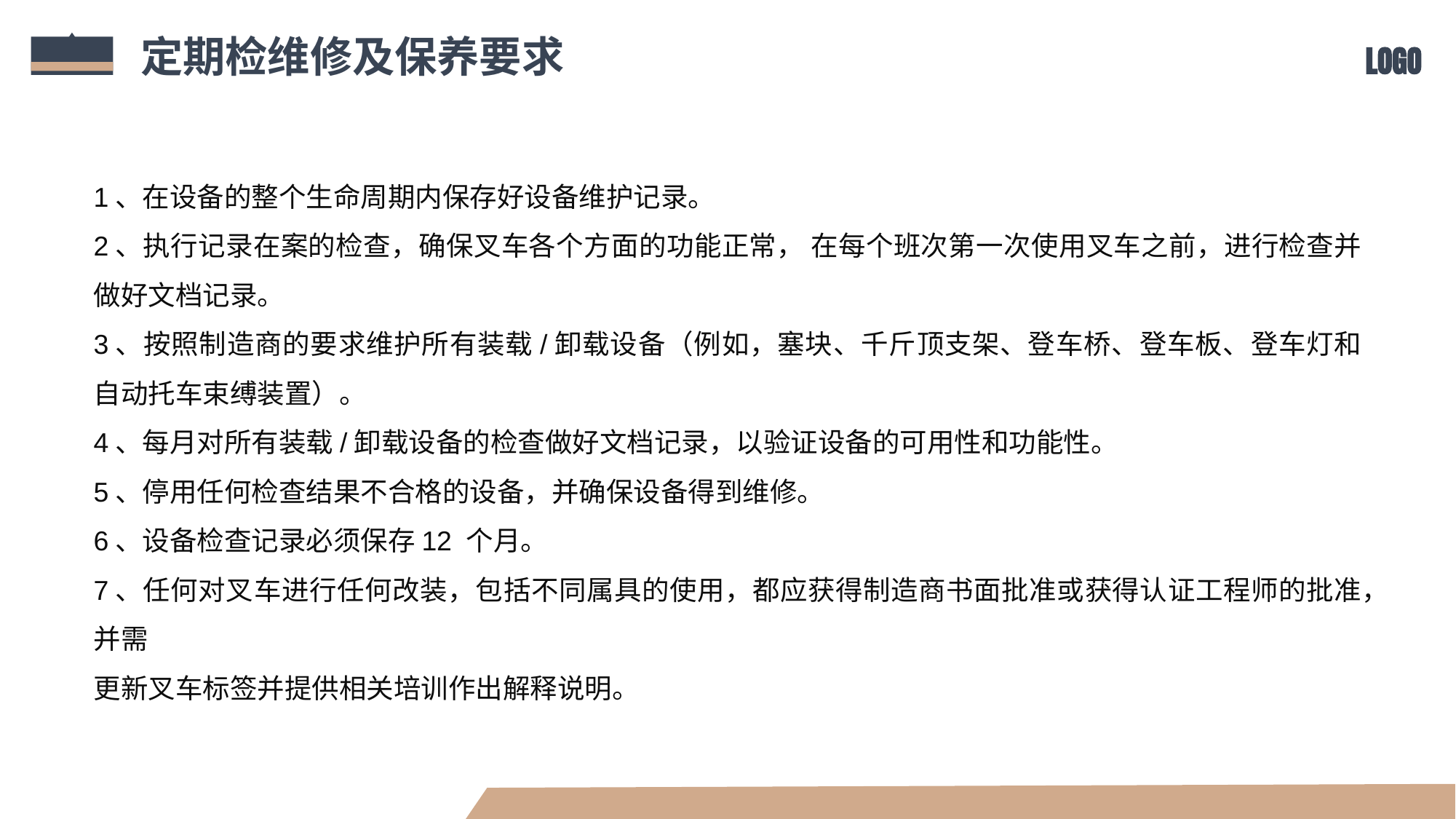

定期检维修及保养要求
1、在设备的整个生命周期内保存好设备维护记录。
2、执行记录在案的检查，确保叉车各个方面的功能正常， 在每个班次第一次使用叉车之前，进行检查并做好文档记录。
3、按照制造商的要求维护所有装载/卸载设备（例如，塞块、千斤顶支架、登车桥、登车板、登车灯和自动托车束缚装置）。
4、每月对所有装载/卸载设备的检查做好文档记录，以验证设备的可用性和功能性。
5、停用任何检查结果不合格的设备，并确保设备得到维修。
6、设备检查记录必须保存12 个月。
7、任何对叉车进行任何改装，包括不同属具的使用，都应获得制造商书面批准或获得认证工程师的批准，并需
更新叉车标签并提供相关培训作出解释说明。